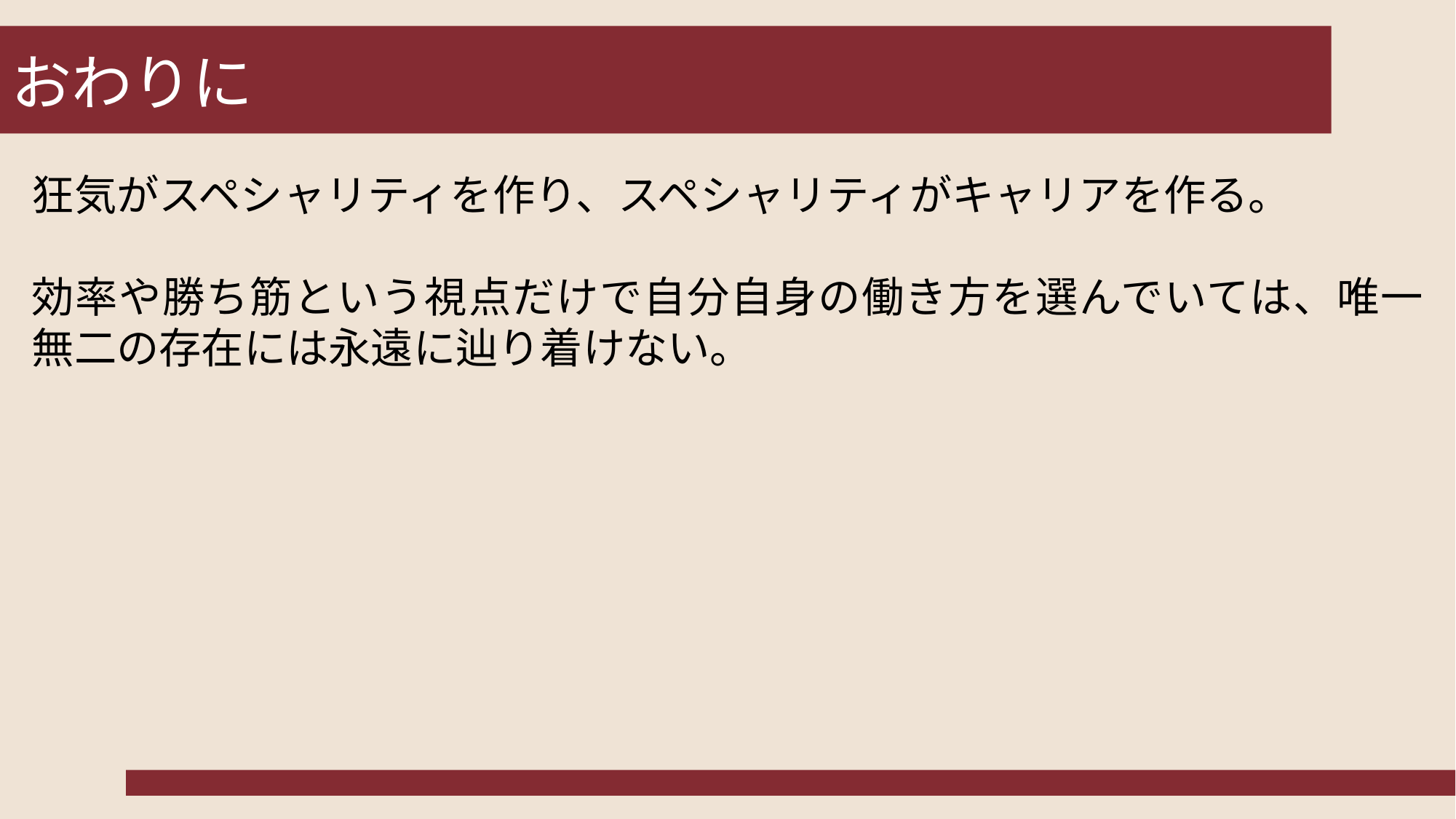

# おわりに
狂気がスペシャリティを作り、スペシャリティがキャリアを作る。

効率や勝ち筋という視点だけで自分自身の働き方を選んでいては、唯一無二の存在には永遠に辿り着けない。
22